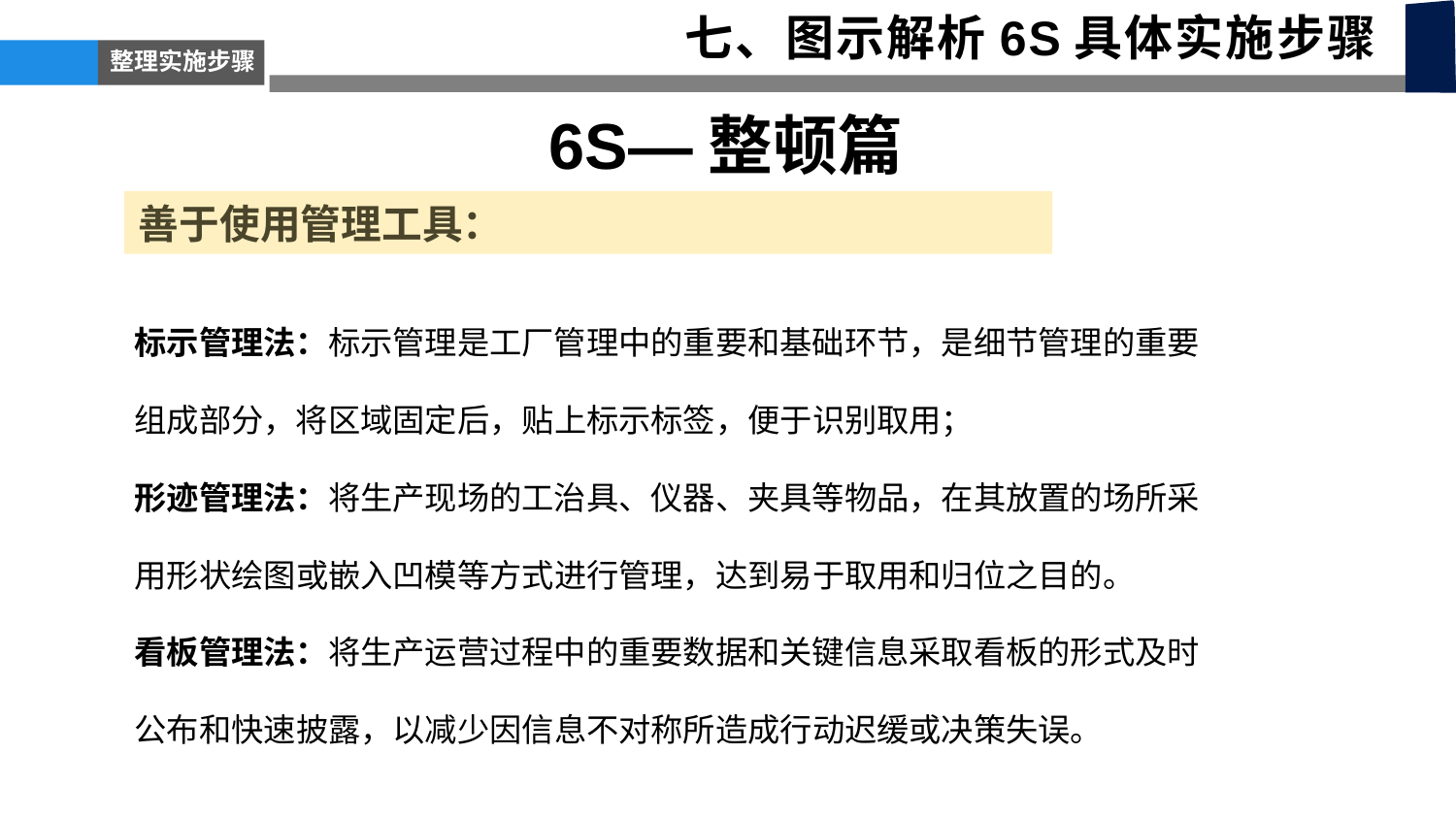

七、图示解析6S具体实施步骤
整理实施步骤
6S—整顿篇
善于使用管理工具：
标示管理法：标示管理是工厂管理中的重要和基础环节，是细节管理的重要组成部分，将区域固定后，贴上标示标签，便于识别取用；
形迹管理法：将生产现场的工治具、仪器、夹具等物品，在其放置的场所采用形状绘图或嵌入凹模等方式进行管理，达到易于取用和归位之目的。
看板管理法：将生产运营过程中的重要数据和关键信息采取看板的形式及时公布和快速披露，以减少因信息不对称所造成行动迟缓或决策失误。